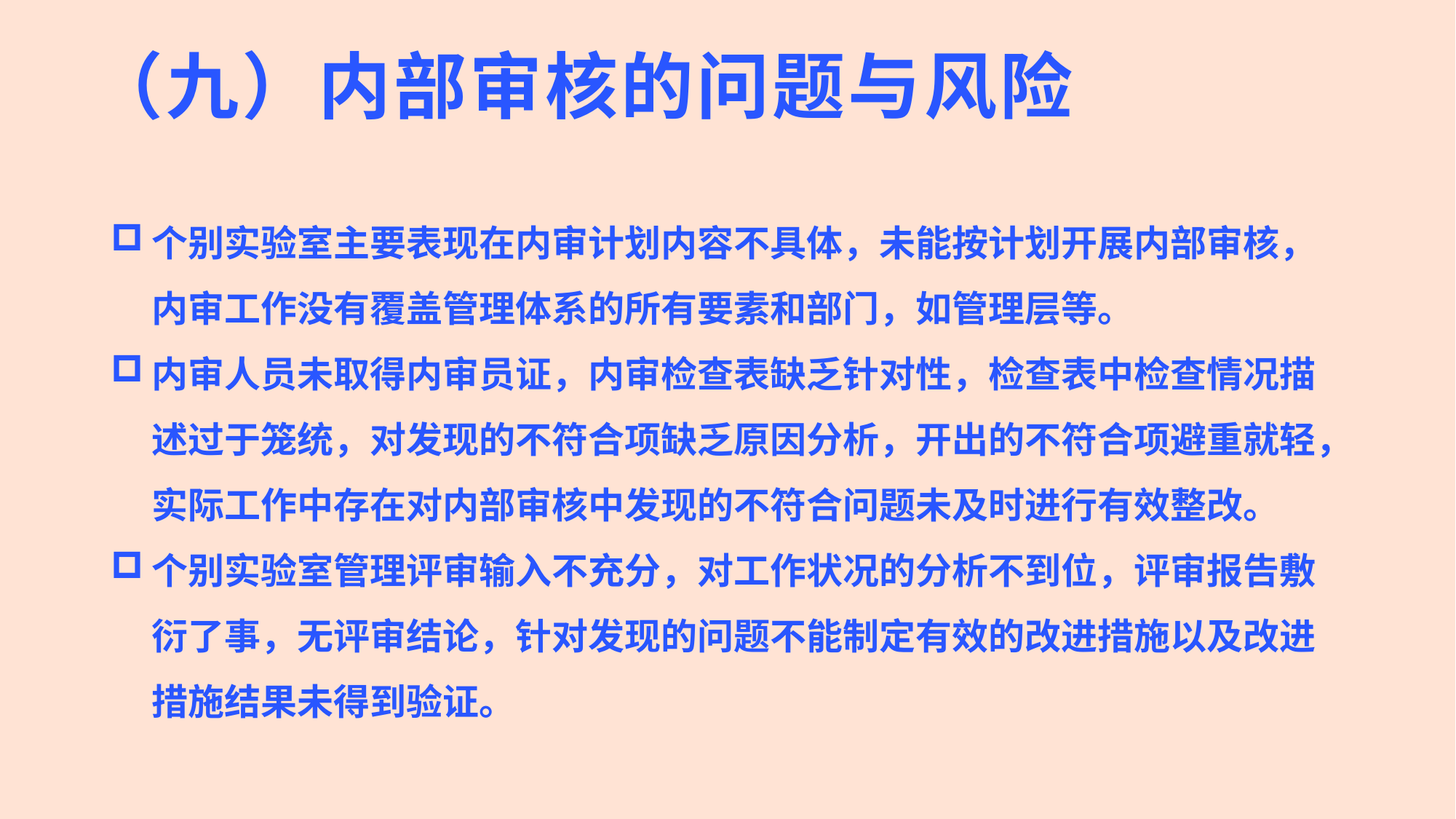

# （九）内部审核的问题与风险
个别实验室主要表现在内审计划内容不具体，未能按计划开展内部审核，内审工作没有覆盖管理体系的所有要素和部门，如管理层等。
内审人员未取得内审员证，内审检查表缺乏针对性，检查表中检查情况描述过于笼统，对发现的不符合项缺乏原因分析，开出的不符合项避重就轻，实际工作中存在对内部审核中发现的不符合问题未及时进行有效整改。
个别实验室管理评审输入不充分，对工作状况的分析不到位，评审报告敷衍了事，无评审结论，针对发现的问题不能制定有效的改进措施以及改进措施结果未得到验证。